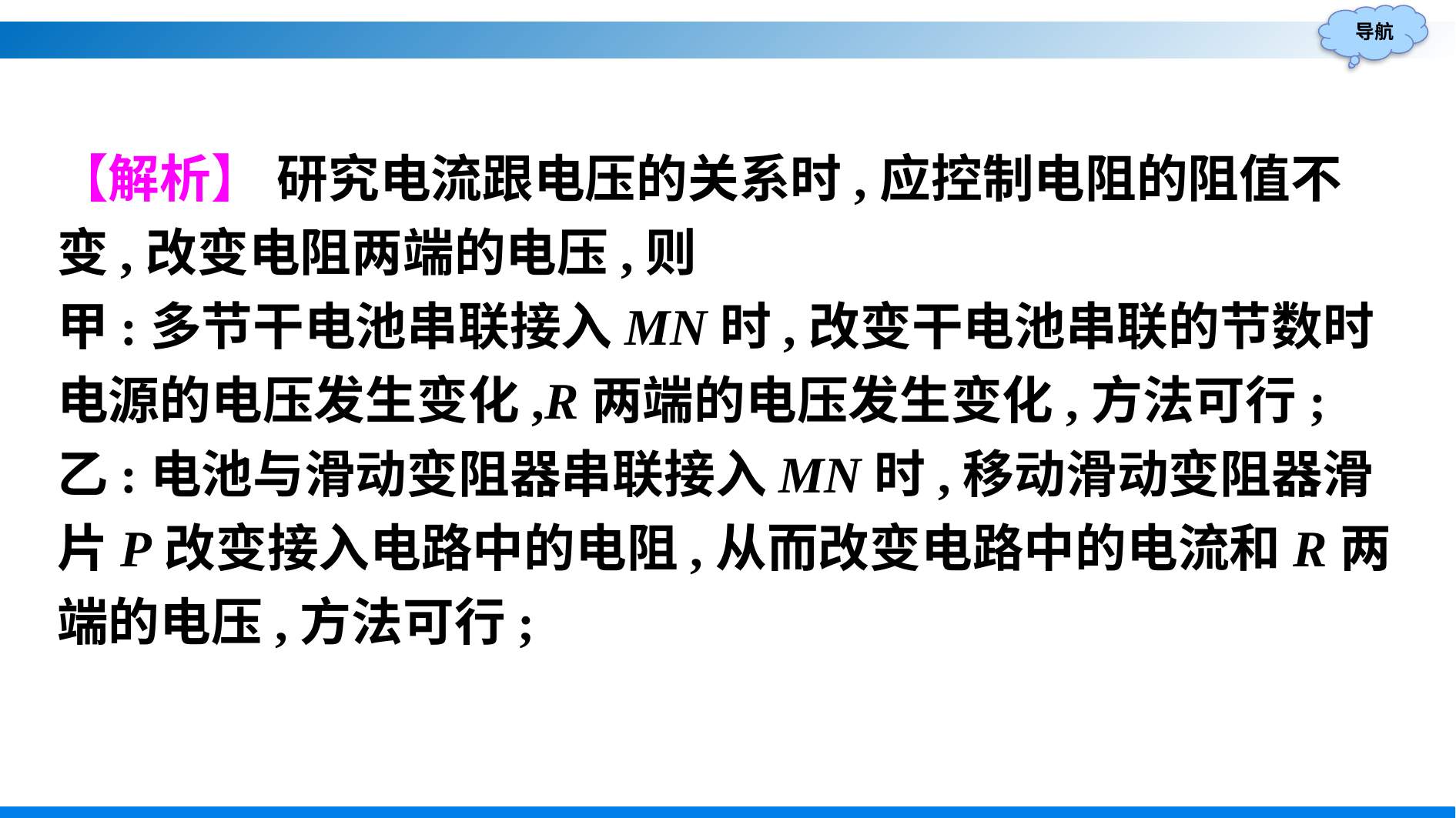

【解析】 研究电流跟电压的关系时,应控制电阻的阻值不变,改变电阻两端的电压,则
甲:多节干电池串联接入MN时,改变干电池串联的节数时电源的电压发生变化,R两端的电压发生变化,方法可行;
乙:电池与滑动变阻器串联接入MN时,移动滑动变阻器滑片P改变接入电路中的电阻,从而改变电路中的电流和R两端的电压,方法可行;